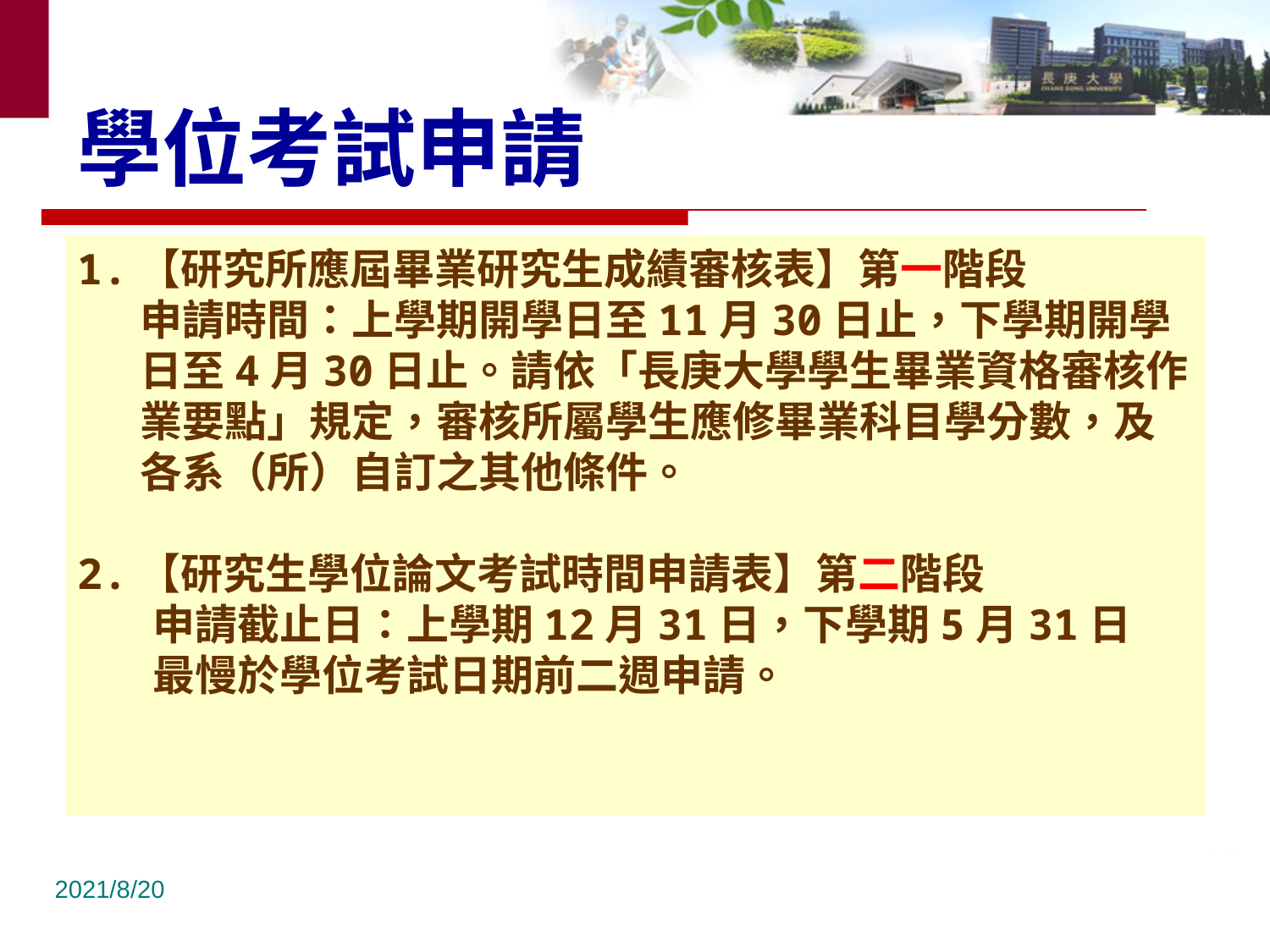

# 學位考試申請
1.【研究所應屆畢業研究生成績審核表】第一階段
申請時間：上學期開學日至11月30日止，下學期開學日至4月30日止。請依「長庚大學學生畢業資格審核作業要點」規定，審核所屬學生應修畢業科目學分數，及各系（所）自訂之其他條件。

2.【研究生學位論文考試時間申請表】第二階段
申請截止日：上學期12月31日，下學期5月31日
最慢於學位考試日期前二週申請。
2021/8/20